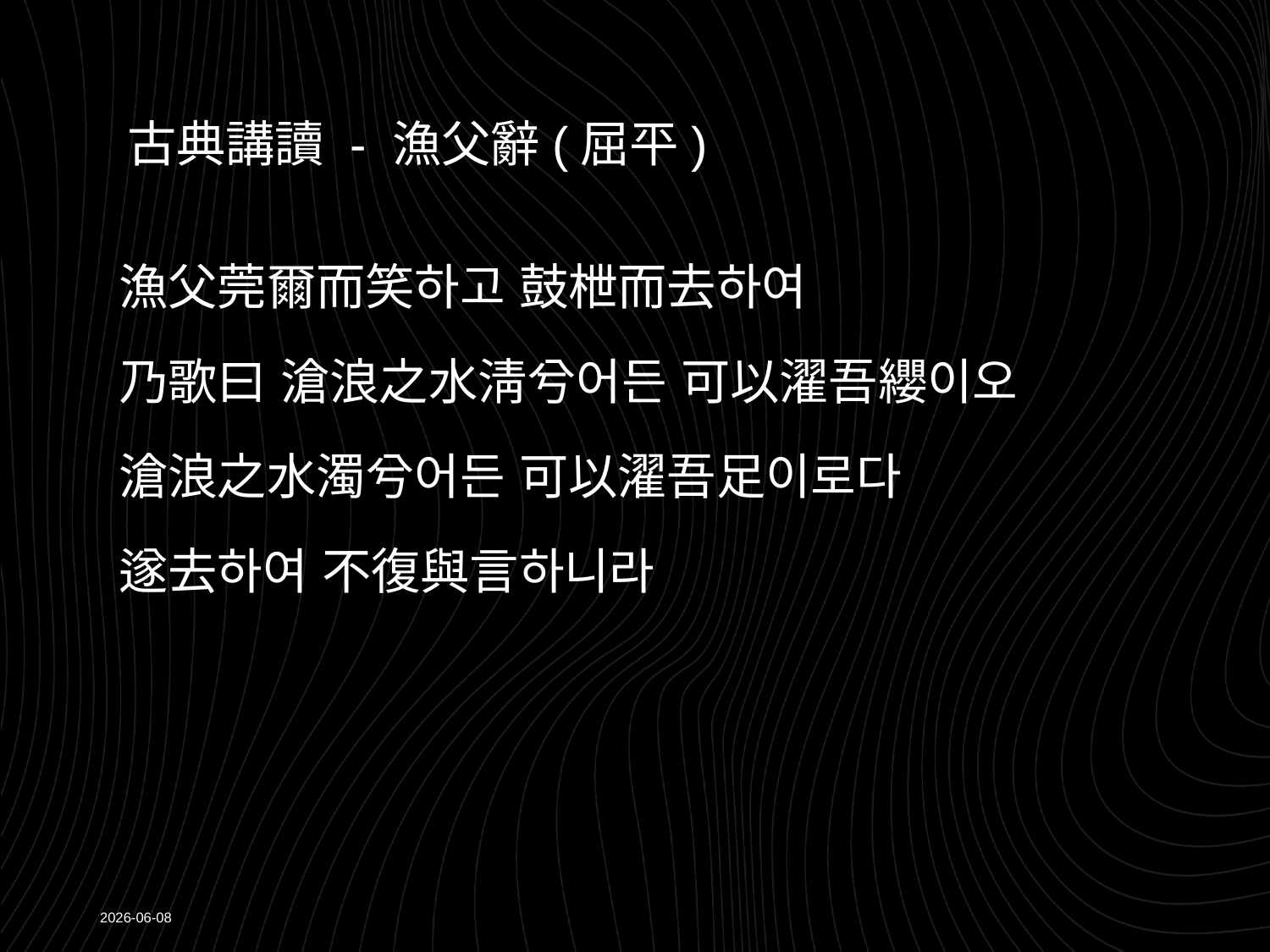

古典講讀 - 漁父辭(屈平)
漁父莞爾而笑하고 鼓枻而去하여
乃歌曰 滄浪之水淸兮어든 可以濯吾纓이오
滄浪之水濁兮어든 可以濯吾足이로다
遂去하여 不復與言하니라
2026-06-08